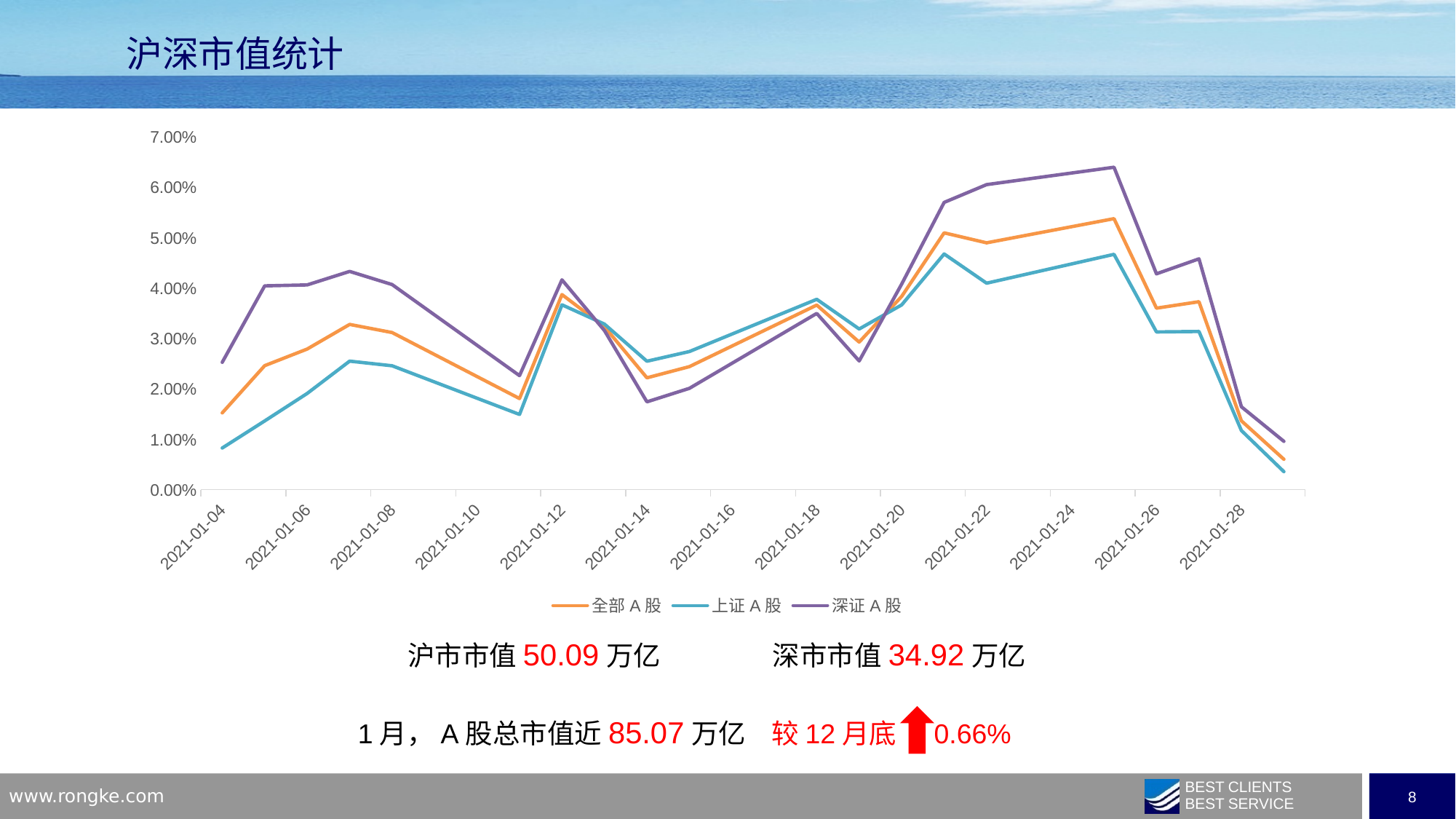

沪深市值统计

### Chart

| Category | 全部A股 | 上证A股 | 深证A股 |
|---|---|---|---|
| 44200 | 0.015229842281124784 | 0.008263594582594402 | 0.025281270661147603 |
| 44201 | 0.02461288621955915 | 0.0136430229404505 | 0.04044103357526385 |
| 44202 | 0.02790775126602596 | 0.01909137103507841 | 0.04062869061493246 |
| 44203 | 0.03279554773356019 | 0.02551160679142339 | 0.04330536792265427 |
| 44204 | 0.031179109694544405 | 0.024584940315677484 | 0.040693675369750215 |
| 44207 | 0.018079766241448914 | 0.01492594106096079 | 0.022630343438341916 |
| 44208 | 0.038706890527477666 | 0.03667722922052552 | 0.041635439173091315 |
| 44209 | 0.0323333793021614 | 0.03285770572037494 | 0.031576841540579714 |
| 44210 | 0.02218925263829785 | 0.025493839884776603 | 0.017421144544680578 |
| 44211 | 0.024421443275904453 | 0.0274132823911013 | 0.0201045918097551 |
| 44214 | 0.03662809192391214 | 0.03777354357326734 | 0.03497534776169631 |
| 44215 | 0.029288987482033235 | 0.03188683391879987 | 0.025540618412846383 |
| 44216 | 0.03835538464748178 | 0.03665959250589523 | 0.04080220164225867 |
| 44217 | 0.05095390023535962 | 0.04676705059840769 | 0.05699500314828865 |
| 44218 | 0.04897268249646758 | 0.04096929567887053 | 0.060520573538535016 |
| 44221 | 0.05376504212372435 | 0.04669376040910733 | 0.06396802151597814 |
| 44222 | 0.03601544247295507 | 0.031296180631041226 | 0.04282474993134078 |
| 44223 | 0.03728957482936468 | 0.031395742152663164 | 0.04579364181023848 |
| 44224 | 0.013657886535978658 | 0.01172785788832642 | 0.016442677654931792 |
| 44225 | 0.0060356299598967045 | 0.0035757709451851305 | 0.0095849003535593 |
沪市市值50.09万亿
深市市值34.92万亿

1月，A股总市值近85.07万亿
  较12月底     0.66%